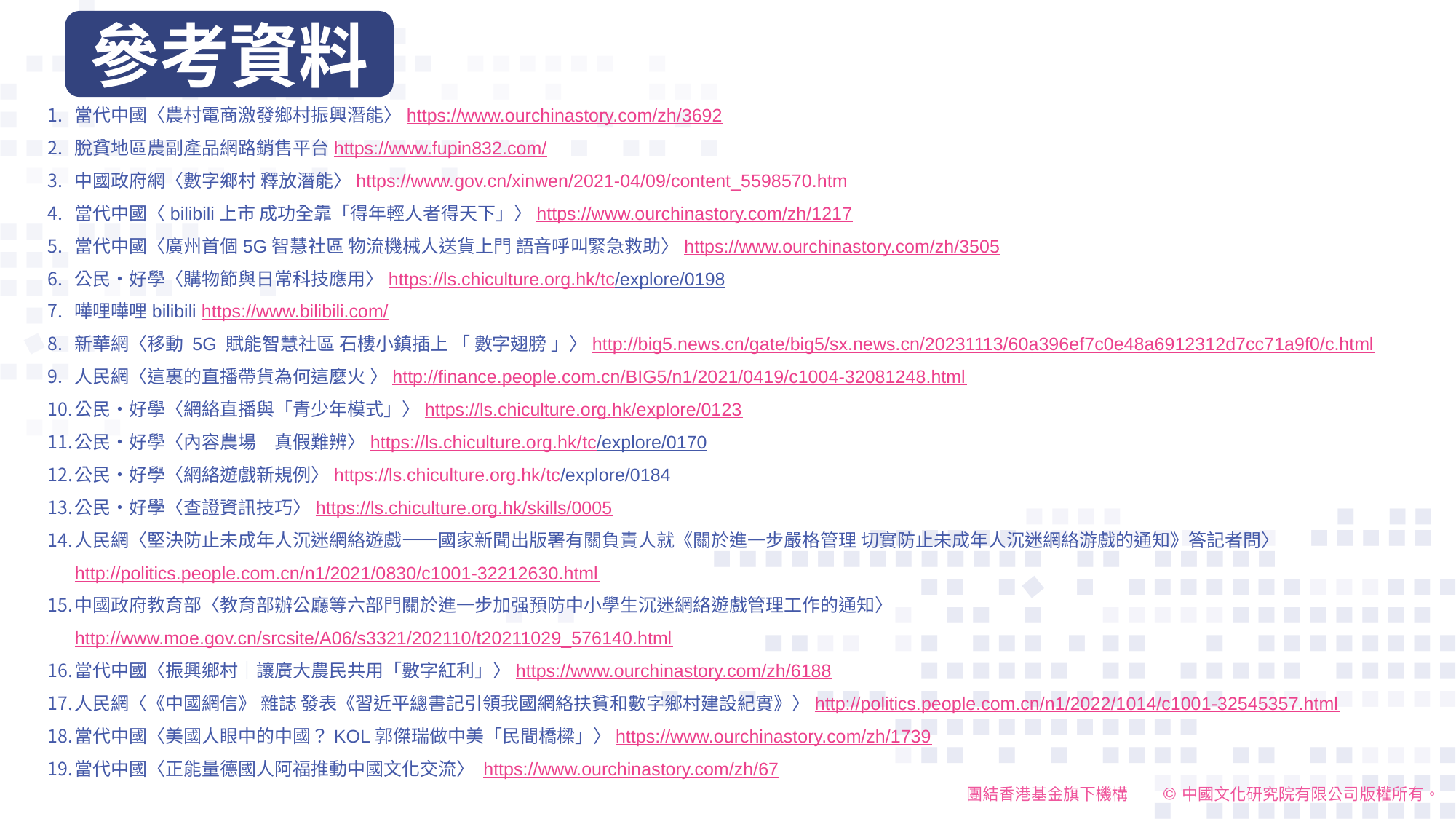

參考資料
當代中國〈農村電商激發鄉村振興潛能〉https://www.ourchinastory.com/zh/3692
脫貧地區農副產品網路銷售平台https://www.fupin832.com/
中國政府網〈數字鄉村 釋放潛能〉https://www.gov.cn/xinwen/2021-04/09/content_5598570.htm
當代中國〈bilibili上市 成功全靠「得年輕人者得天下」〉https://www.ourchinastory.com/zh/1217
當代中國〈廣州首個5G智慧社區 物流機械人送貨上門 語音呼叫緊急救助〉https://www.ourchinastory.com/zh/3505
公民‧好學〈購物節與日常科技應用〉https://ls.chiculture.org.hk/tc/explore/0198
嘩哩嘩哩bilibili https://www.bilibili.com/
新華網〈移動 5G 賦能智慧社區 石樓小鎮插上 「 數字翅膀 」〉http://big5.news.cn/gate/big5/sx.news.cn/20231113/60a396ef7c0e48a6912312d7cc71a9f0/c.html
人民網〈這裏的直播帶貨為何這麼火 〉http://finance.people.com.cn/BIG5/n1/2021/0419/c1004-32081248.html
公民‧好學〈網絡直播與「青少年模式」〉https://ls.chiculture.org.hk/explore/0123
公民‧好學〈內容農場　真假難辨〉https://ls.chiculture.org.hk/tc/explore/0170
公民‧好學〈網絡遊戲新規例〉https://ls.chiculture.org.hk/tc/explore/0184
公民‧好學〈查證資訊技巧〉https://ls.chiculture.org.hk/skills/0005
人民網〈堅決防止未成年人沉迷網絡遊戲——國家新聞出版署有關負責人就《關於進一步嚴格管理 切實防止未成年人沉迷網絡游戲的通知》答記者問〉 http://politics.people.com.cn/n1/2021/0830/c1001-32212630.html
中國政府教育部〈教育部辦公廳等六部門關於進一步加强預防中小學生沉迷網絡遊戲管理工作的通知〉http://www.moe.gov.cn/srcsite/A06/s3321/202110/t20211029_576140.html
當代中國〈振興鄉村｜讓廣大農民共用「數字紅利」〉https://www.ourchinastory.com/zh/6188
人民網〈《中國網信》 雜誌 發表《習近平總書記引領我國網絡扶貧和數字鄉村建設紀實》〉http://politics.people.com.cn/n1/2022/1014/c1001-32545357.html
當代中國〈美國人眼中的中國？KOL郭傑瑞做中美「民間橋樑」〉https://www.ourchinastory.com/zh/1739
當代中國〈正能量德國人阿福推動中國文化交流〉 https://www.ourchinastory.com/zh/67